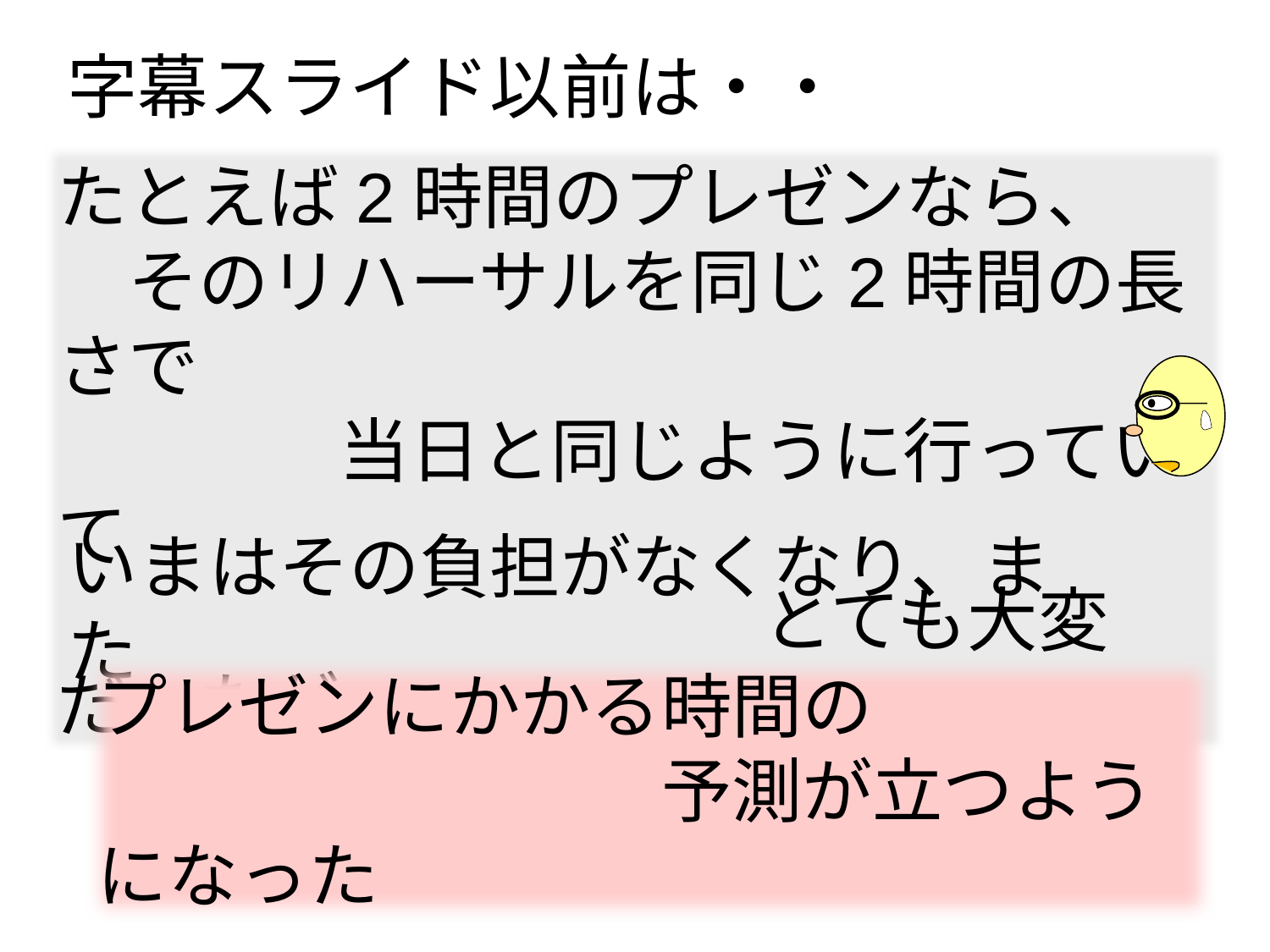

字幕スライド以前は・・
たとえば2時間のプレゼンなら、
　そのリハーサルを同じ2時間の長さで
　　　　当日と同じように行っていて
　　　　　　　　　　とても大変だったが

いまはその負担がなくなり、また
プレゼンにかかる時間の
　　　　　　　　予測が立つようになった